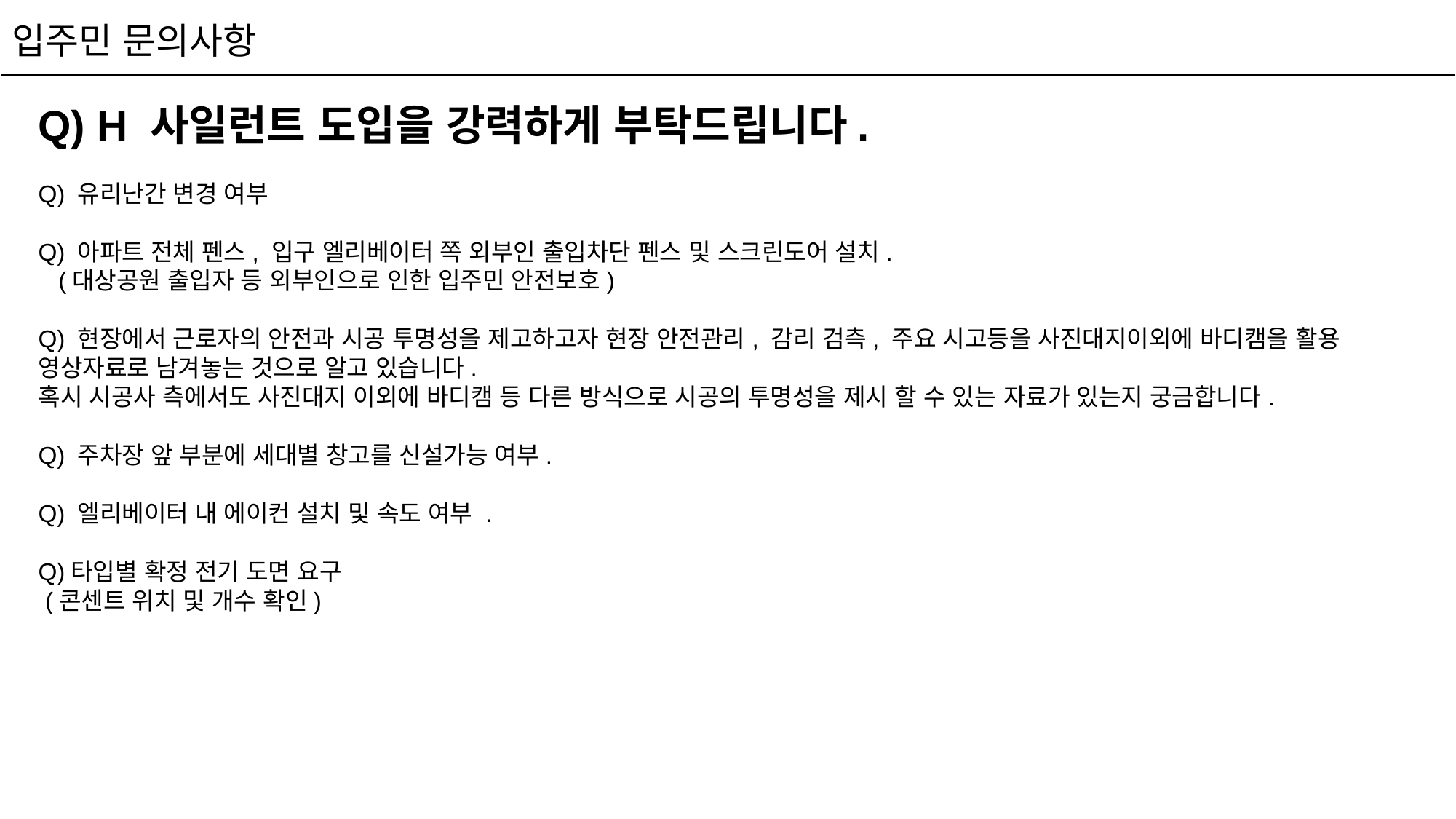

입주민 문의사항
Q) H 사일런트 도입을 강력하게 부탁드립니다.

Q) 유리난간 변경 여부

Q) 아파트 전체 펜스, 입구 엘리베이터 쪽 외부인 출입차단 펜스 및 스크린도어 설치.
   (대상공원 출입자 등 외부인으로 인한 입주민 안전보호)

Q) 현장에서 근로자의 안전과 시공 투명성을 제고하고자 현장 안전관리, 감리 검측, 주요 시고등을 사진대지이외에 바디캠을 활용 영상자료로 남겨놓는 것으로 알고 있습니다.
혹시 시공사 측에서도 사진대지 이외에 바디캠 등 다른 방식으로 시공의 투명성을 제시 할 수 있는 자료가 있는지 궁금합니다.

Q) 주차장 앞 부분에 세대별 창고를 신설가능 여부.

Q) 엘리베이터 내 에이컨 설치 및 속도 여부 .

Q)타입별 확정 전기 도면 요구
 (콘센트 위치 및 개수 확인)